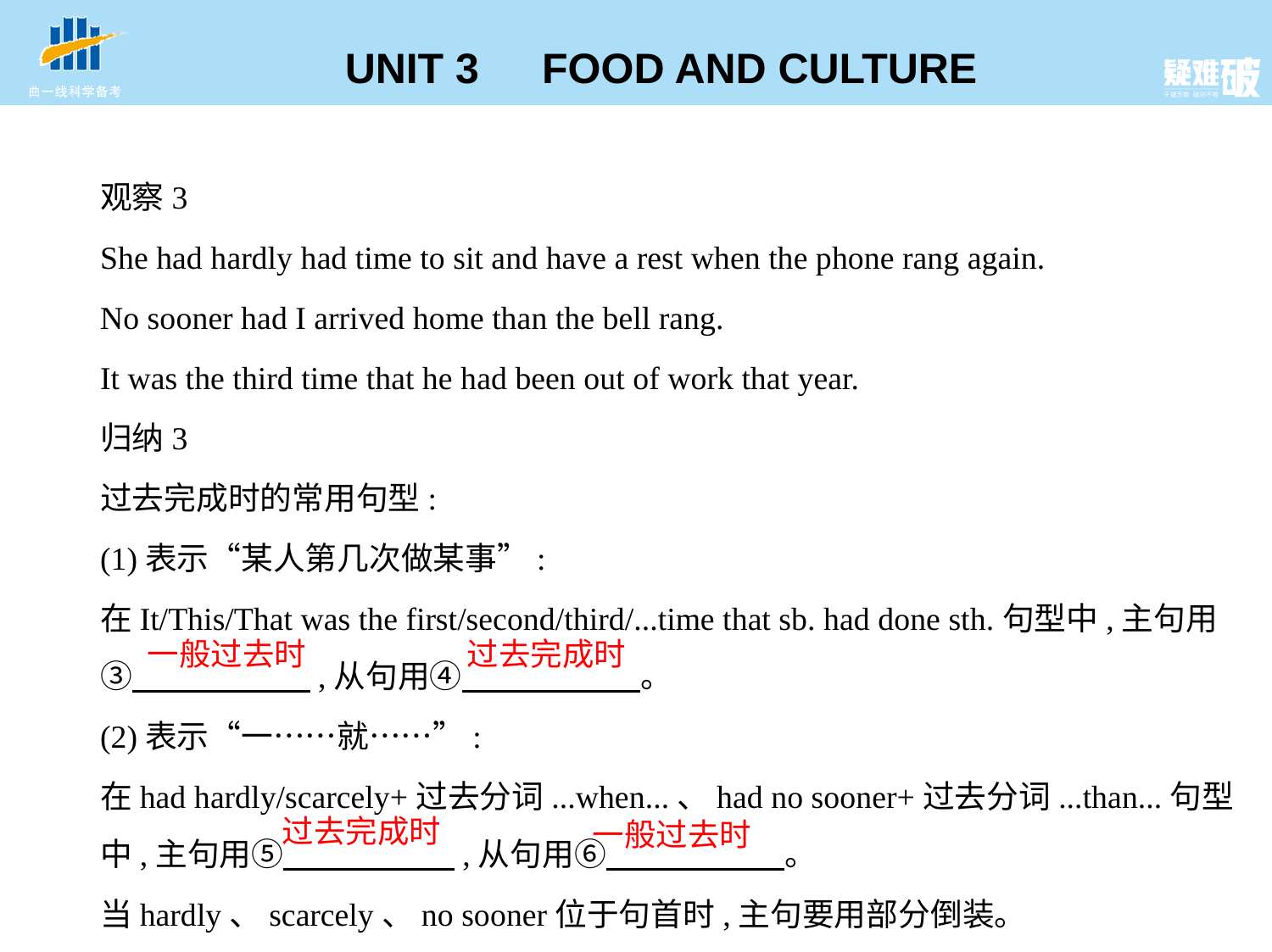

观察3
She had hardly had time to sit and have a rest when the phone rang again.
No sooner had I arrived home than the bell rang.
It was the third time that he had been out of work that year.
归纳3
过去完成时的常用句型:
(1)表示“某人第几次做某事”:
在It/This/That was the first/second/third/...time that sb. had done sth.句型中,主句用
③　   　　　    ,从句用④　　   　　    。
(2)表示“一……就……”:
在had hardly/scarcely+过去分词...when...、had no sooner+过去分词...than...句型
中,主句用⑤　  　　　    ,从句用⑥　   　　　    。
当hardly、scarcely、no sooner位于句首时,主句要用部分倒装。
过去完成时
一般过去时
过去完成时
一般过去时